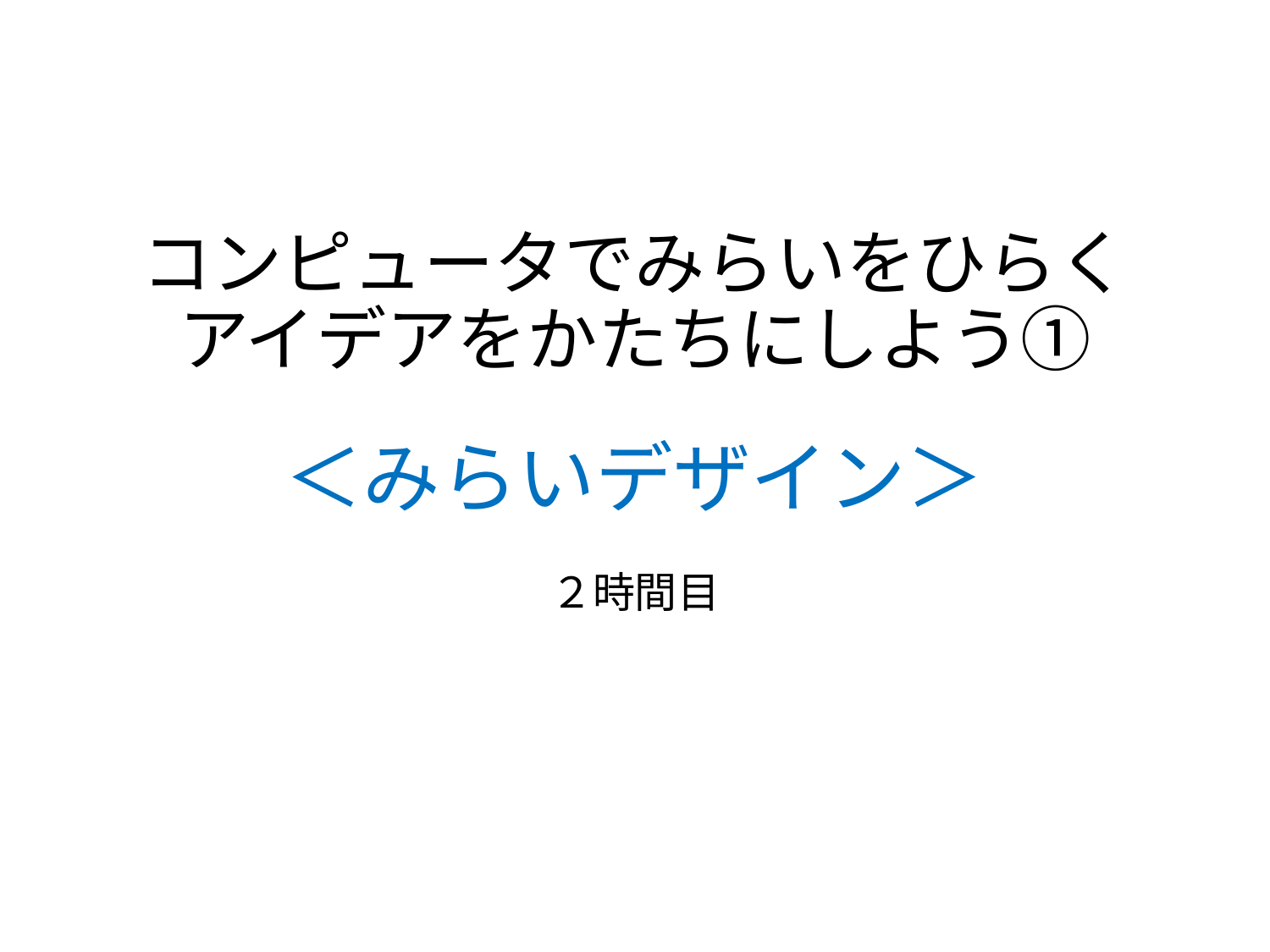

# コンピュータでみらいをひらく アイデアをかたちにしよう①
＜みらいデザイン＞
２時間目